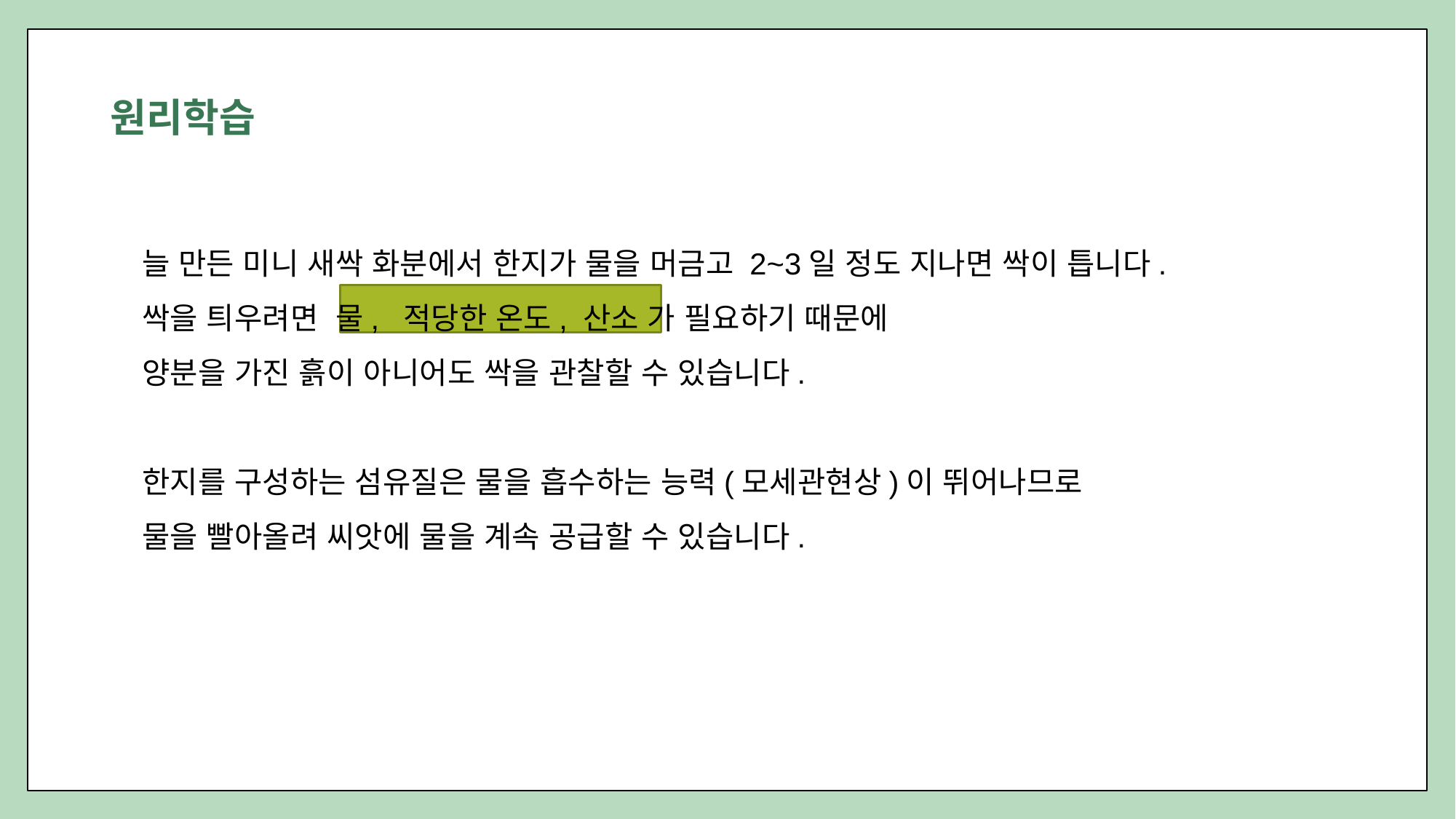

원리학습
늘 만든 미니 새싹 화분에서 한지가 물을 머금고 2~3일 정도 지나면 싹이 틉니다.
싹을 틔우려면  물,  적당한 온도, 산소 가 필요하기 때문에
양분을 가진 흙이 아니어도 싹을 관찰할 수 있습니다.

한지를 구성하는 섬유질은 물을 흡수하는 능력(모세관현상)이 뛰어나므로
물을 빨아올려 씨앗에 물을 계속 공급할 수 있습니다.